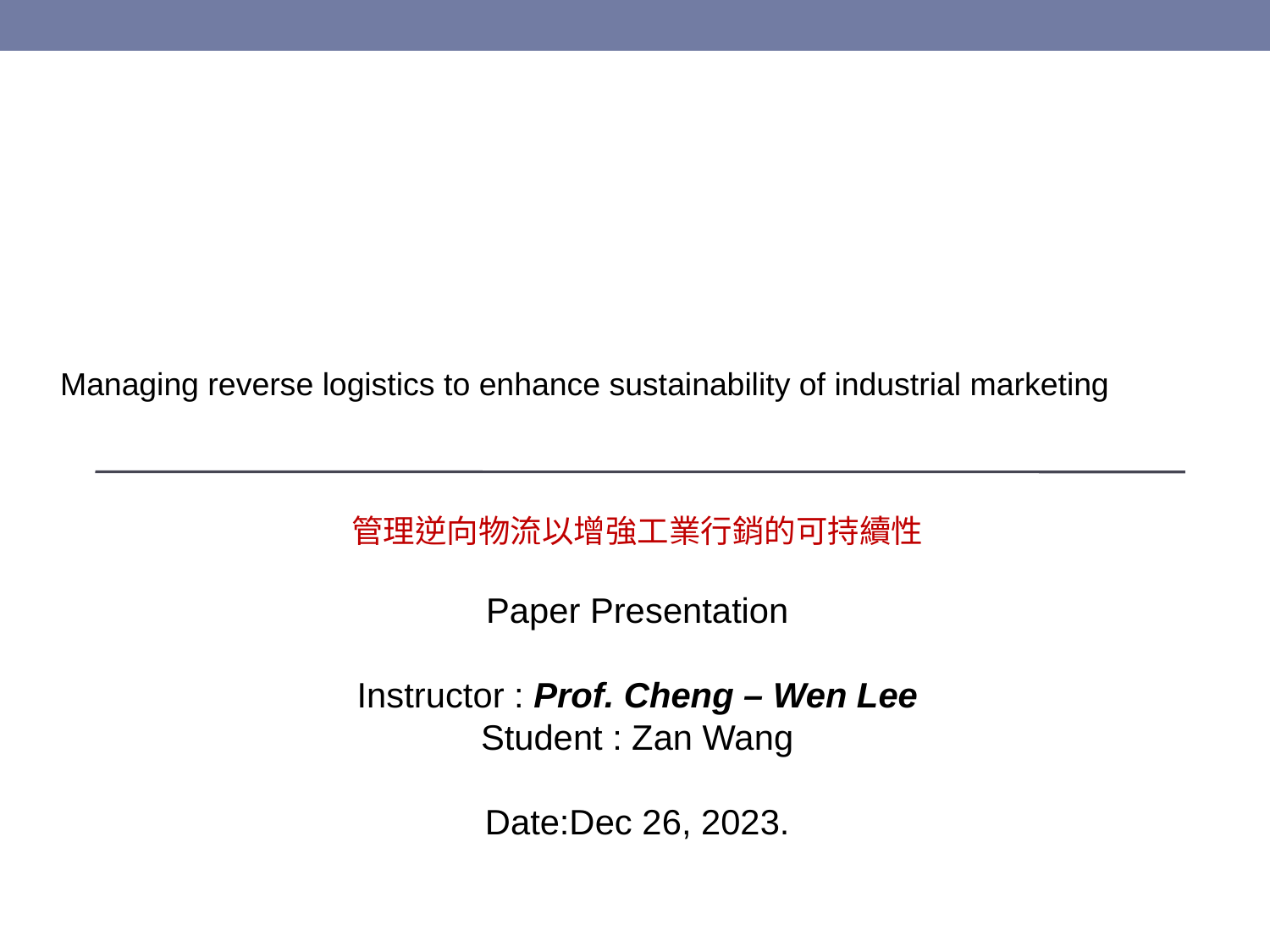

Managing reverse logistics to enhance sustainability of industrial marketing

管理逆向物流以增強工業行銷的可持續性
Paper Presentation
Instructor : Prof. Cheng – Wen Lee
Student : Zan Wang
Date:Dec 26, 2023.